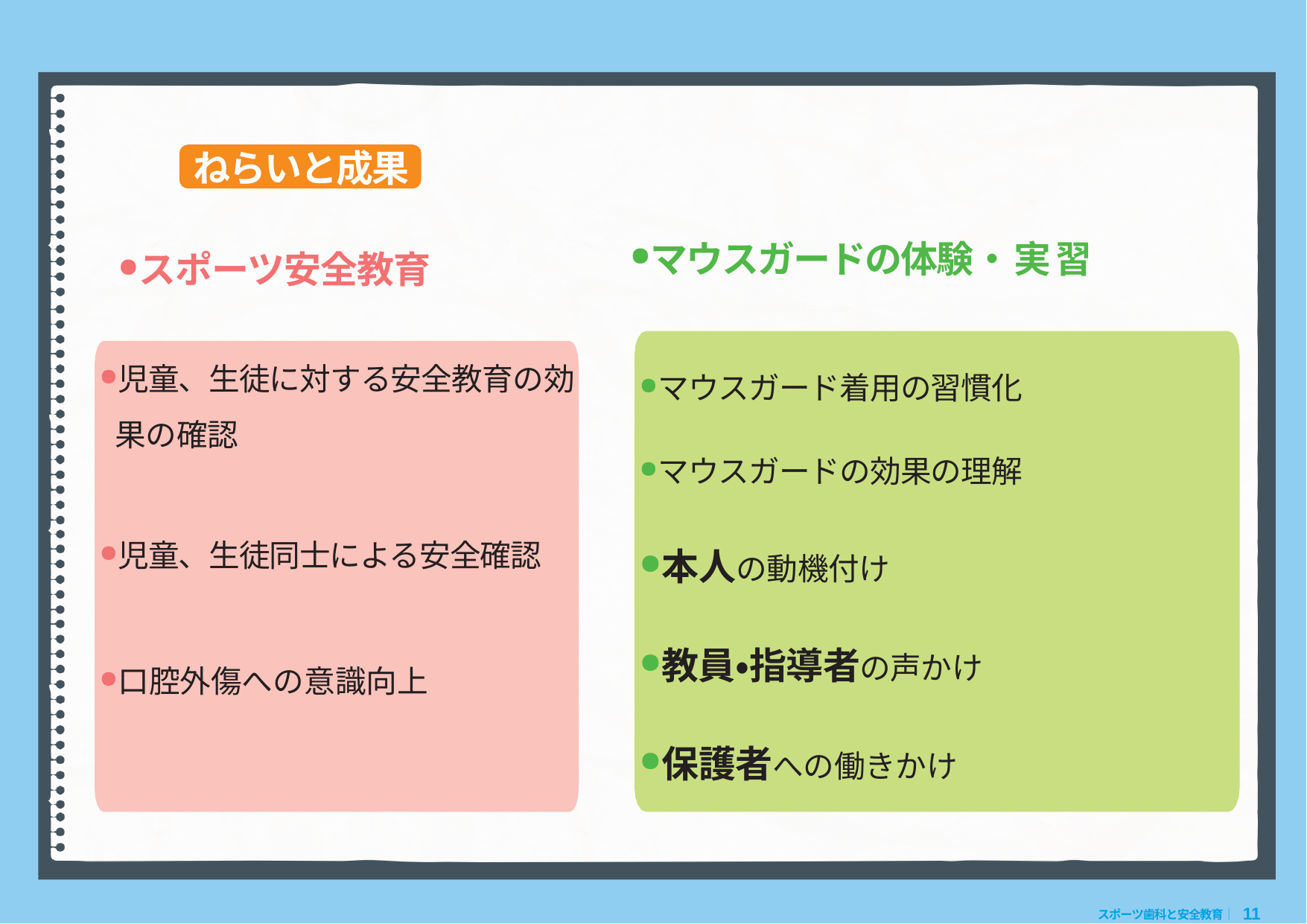

#
ねらいと成果
マウスガードの体験•実習
スポーツ安全教育
マウスガード着用の習慣化
マウスガードの効果の理解
本人の動機付け
教員•指導者の声かけ
保護者への働きかけ
児童、生徒に対する安全教育の効果の確認

児童、生徒同士による安全確認

口腔外傷への意識向上
スポーツ歯科と安全教育│ 11